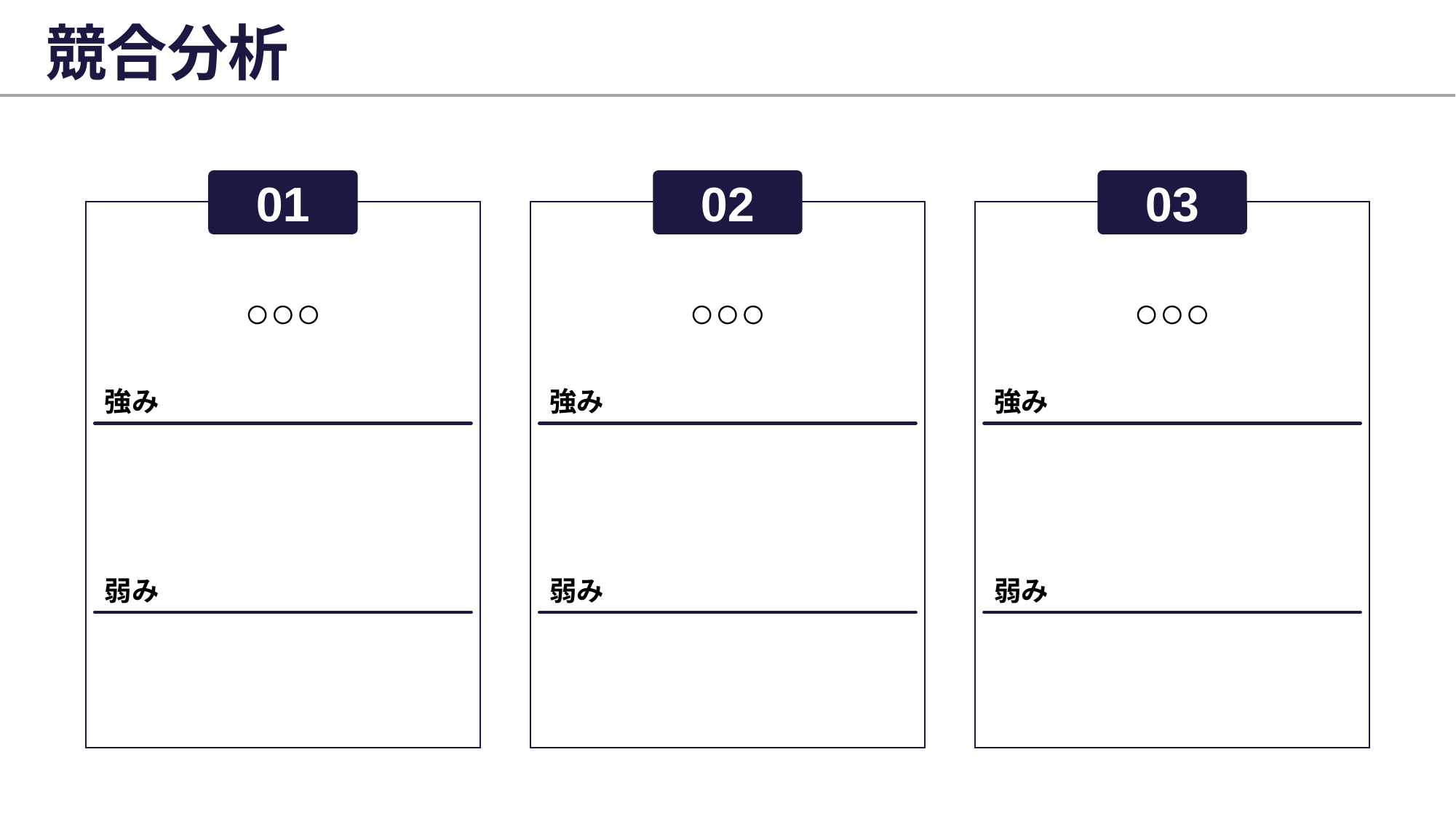

# 競合分析
01
02
03

○○○
○○○
○○○
強み
強み
強み
弱み
弱み
弱み